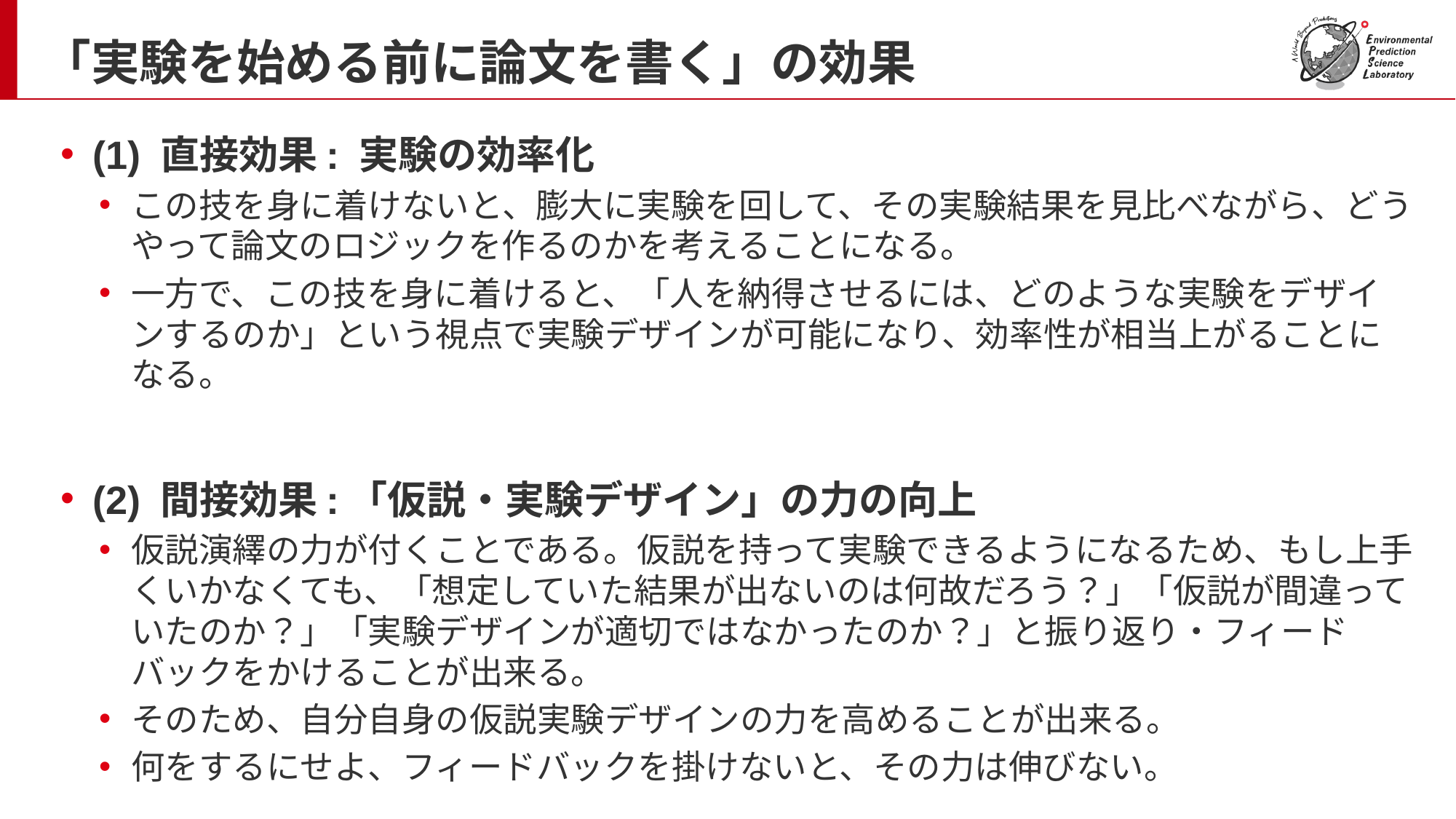

# 「実験を始める前に論文を書く」の効果
(1) 直接効果: 実験の効率化
この技を身に着けないと、膨大に実験を回して、その実験結果を見比べながら、どうやって論文のロジックを作るのかを考えることになる。
一方で、この技を身に着けると、「人を納得させるには、どのような実験をデザインするのか」という視点で実験デザインが可能になり、効率性が相当上がることになる。

(2) 間接効果:「仮説・実験デザイン」の力の向上
仮説演繹の力が付くことである。仮説を持って実験できるようになるため、もし上手くいかなくても、「想定していた結果が出ないのは何故だろう？」「仮説が間違っていたのか？」「実験デザインが適切ではなかったのか？」と振り返り・フィードバックをかけることが出来る。
そのため、自分自身の仮説実験デザインの力を高めることが出来る。
何をするにせよ、フィードバックを掛けないと、その力は伸びない。